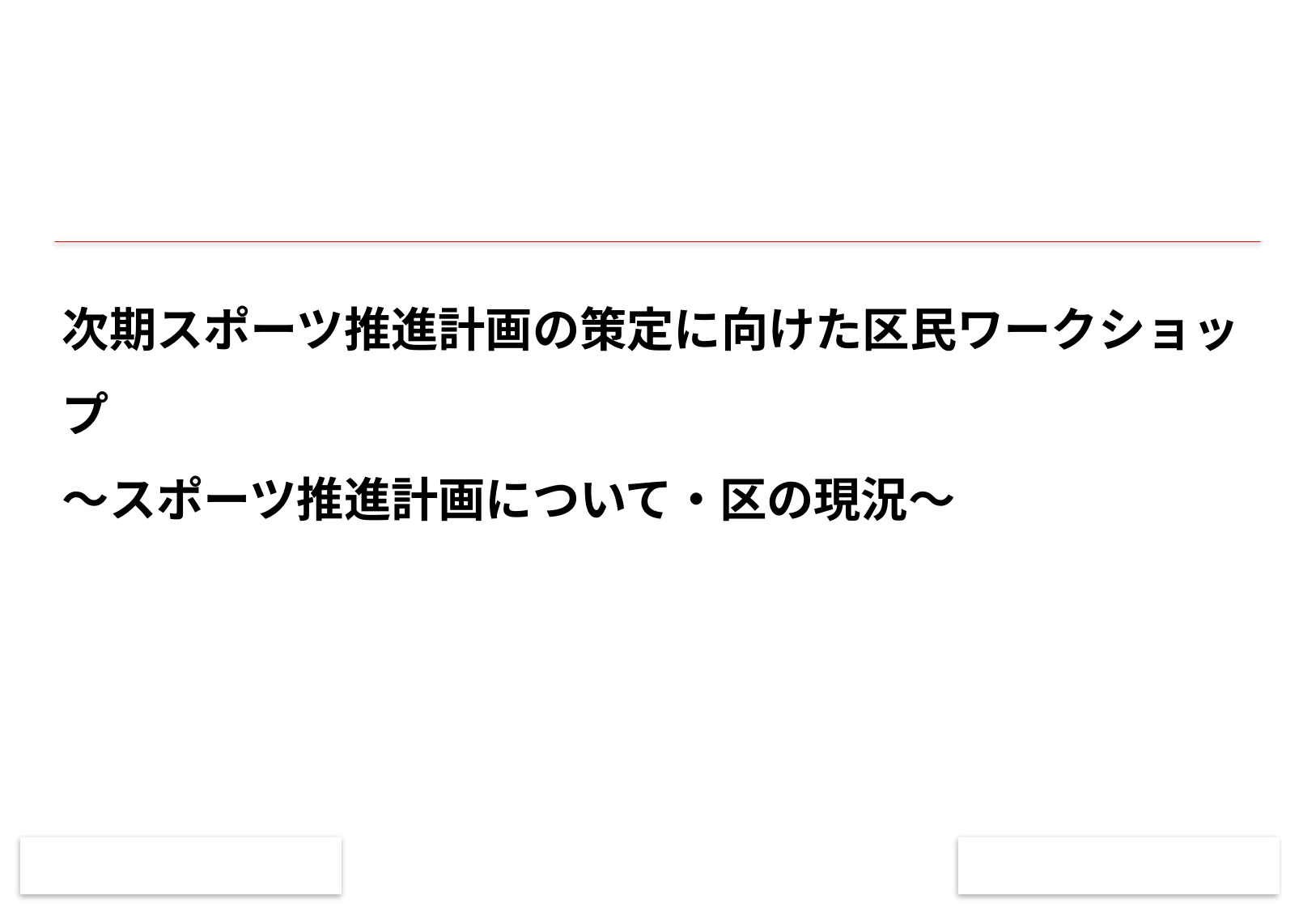

# 次期スポーツ推進計画の策定に向けた区民ワークショップ ～スポーツ推進計画について・区の現況～